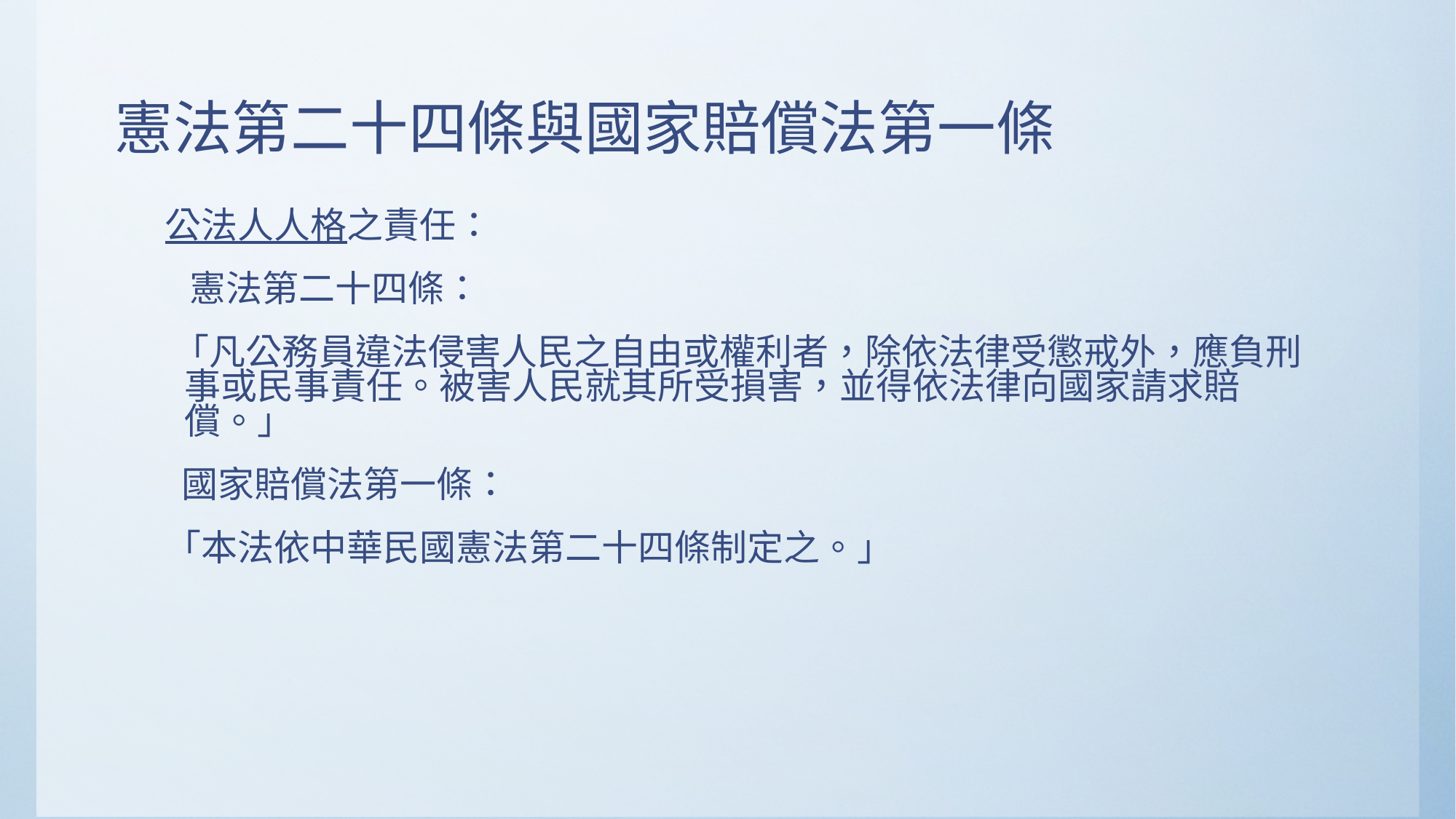

# 憲法第二十四條與國家賠償法第一條
 公法人人格之責任：
    憲法第二十四條：
  「凡公務員違法侵害人民之自由或權利者，除依法律受懲戒外，應負刑事或民事責任。被害人民就其所受損害，並得依法律向國家請求賠償。」
   國家賠償法第一條：
 「本法依中華民國憲法第二十四條制定之。」